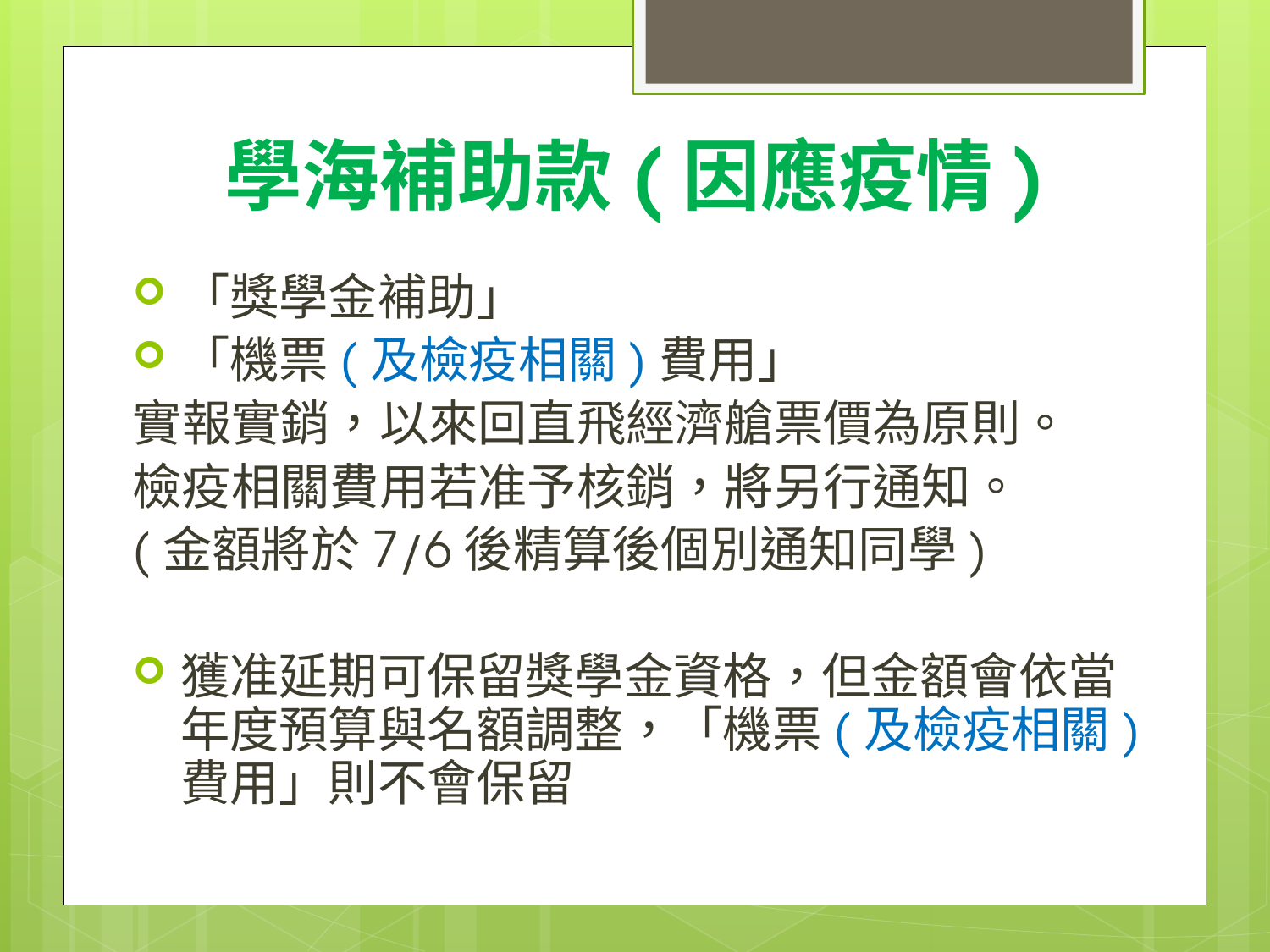

# 學海補助款(因應疫情)
「獎學金補助」
「機票(及檢疫相關)費用」
實報實銷，以來回直飛經濟艙票價為原則。
檢疫相關費用若准予核銷，將另行通知。
(金額將於7/6後精算後個別通知同學)

獲准延期可保留獎學金資格，但金額會依當年度預算與名額調整，「機票(及檢疫相關)費用」則不會保留